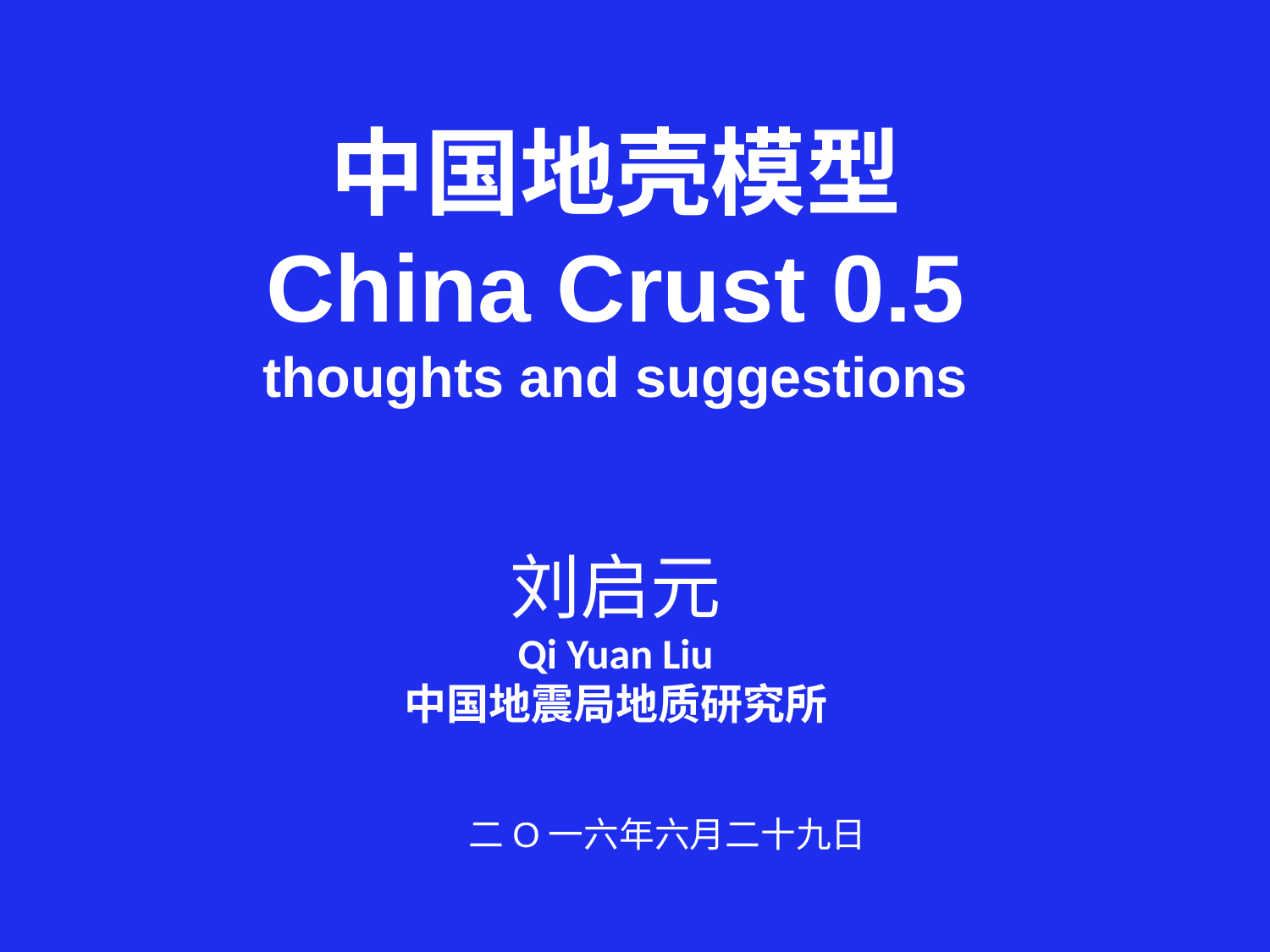

中国地壳模型
China Crust 0.5
thoughts and suggestions
刘启元
Qi Yuan Liu
中国地震局地质研究所
二O一六年六月二十九日